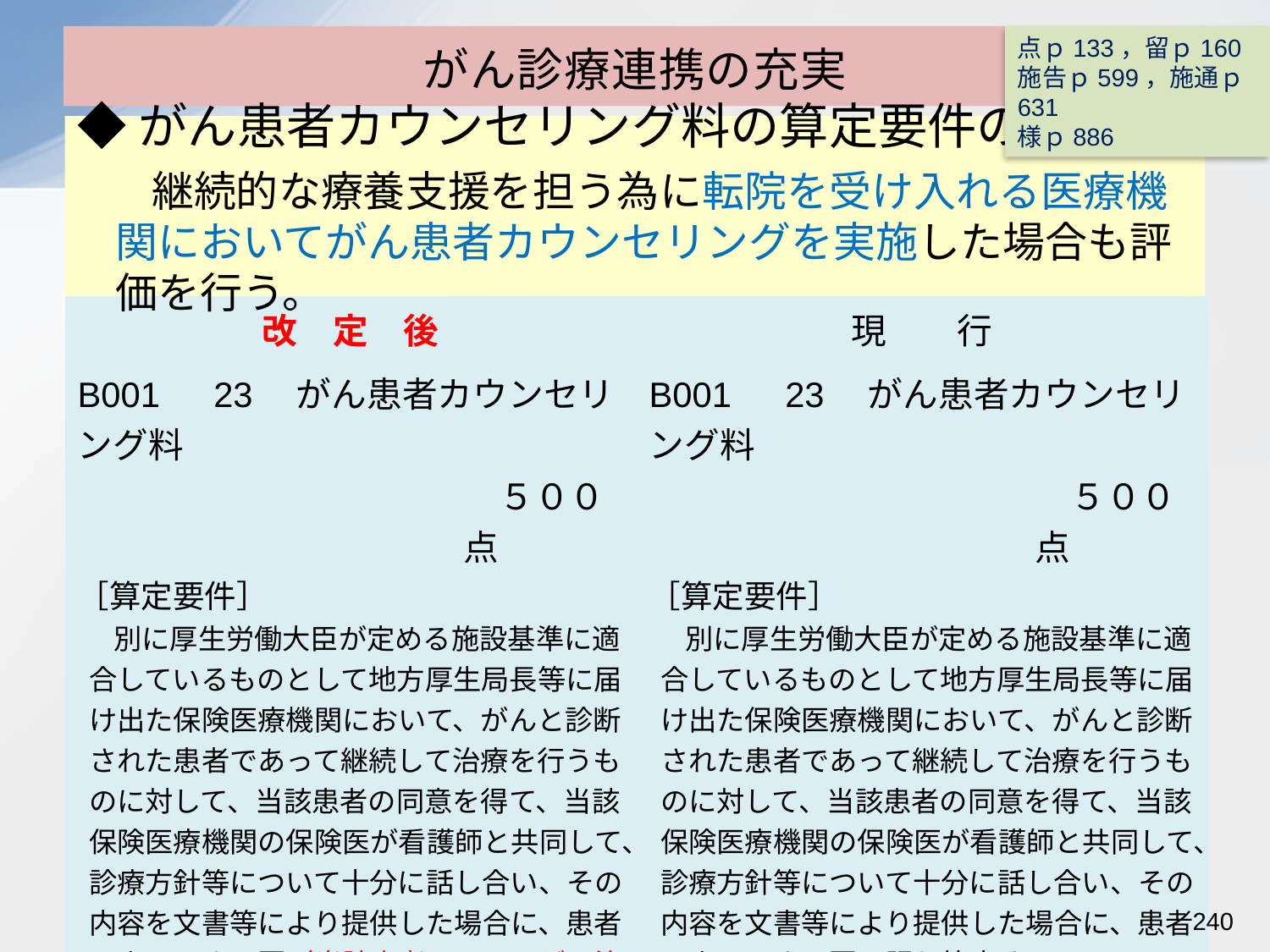

# がん診療連携の充実
点ｐ133，留ｐ160
施告ｐ599，施通ｐ631
様ｐ886
◆がん患者カウンセリング料の算定要件の見直し
継続的な療養支援を担う為に転院を受け入れる医療機関においてがん患者カウンセリングを実施した場合も評価を行う。
| 改　定　後 | 現　　行 |
| --- | --- |
| B001　23　がん患者カウンセリング料 　５００点 ［算定要件］ 別に厚生労働大臣が定める施設基準に適合しているものとして地方厚生局長等に届け出た保険医療機関において、がんと診断された患者であって継続して治療を行うものに対して、当該患者の同意を得て、当該保険医療機関の保険医が看護師と共同して、診療方針等について十分に話し合い、その内容を文書等により提供した場合に、患者１人につき１回（当該患者についてがん治療連携計画策定料を算定した保険医療機関及びがん治療連携指導料を算定した保険医療機関が、それぞれ当該カウンセリングを実施した場合には、それぞれの保険医療機関において、患者１人につき１回）に限り算定する。 | B001　23　がん患者カウンセリング料 　５００点 ［算定要件］ 別に厚生労働大臣が定める施設基準に適合しているものとして地方厚生局長等に届け出た保険医療機関において、がんと診断された患者であって継続して治療を行うものに対して、当該患者の同意を得て、当該保険医療機関の保険医が看護師と共同して、診療方針等について十分に話し合い、その内容を文書等により提供した場合に、患者１人につき１回に限り算定する。 |
240